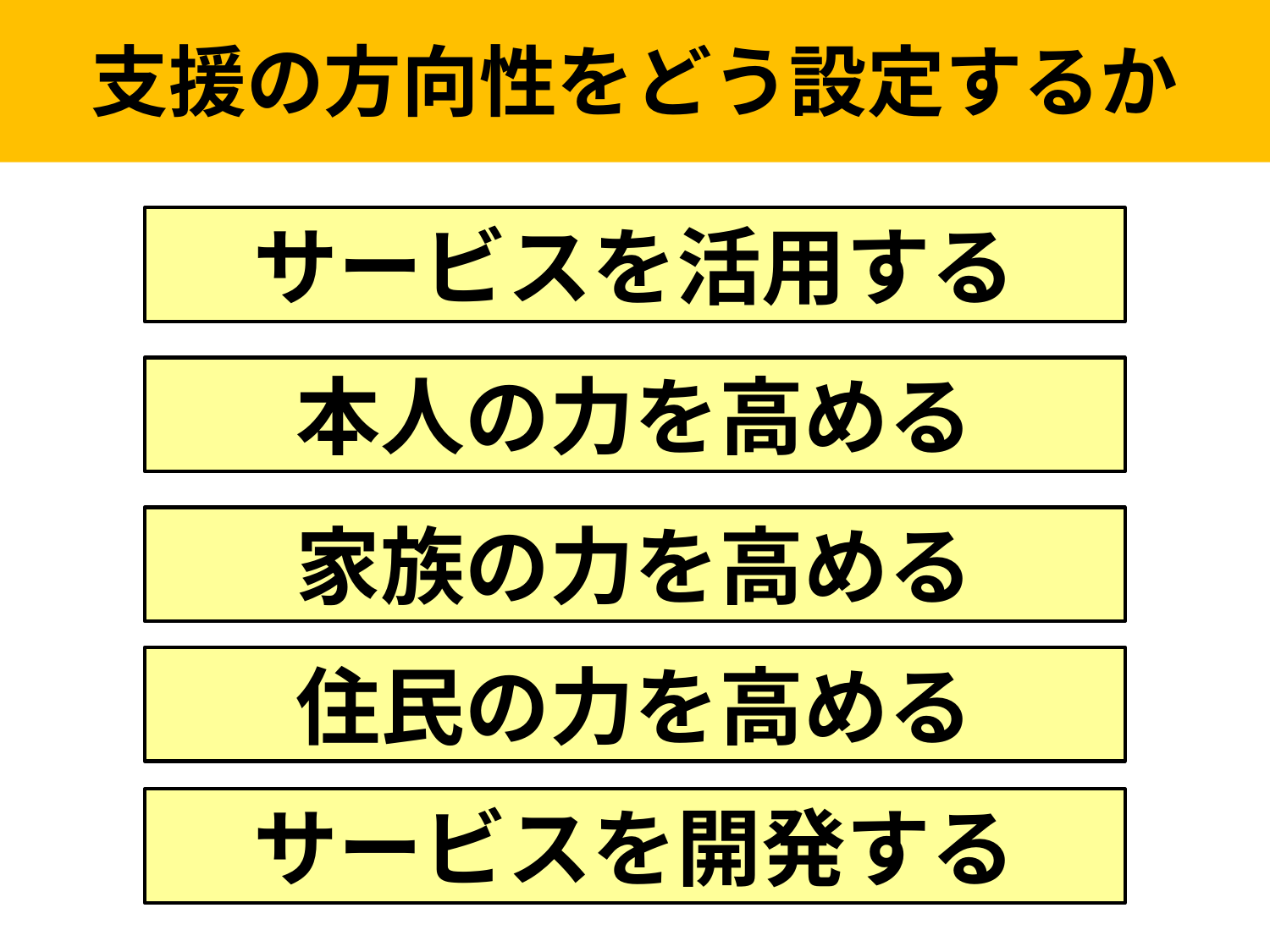

支援の方向性をどう設定するか
サービスを活用する
本人の力を高める
家族の力を高める
住民の力を高める
サービスを開発する